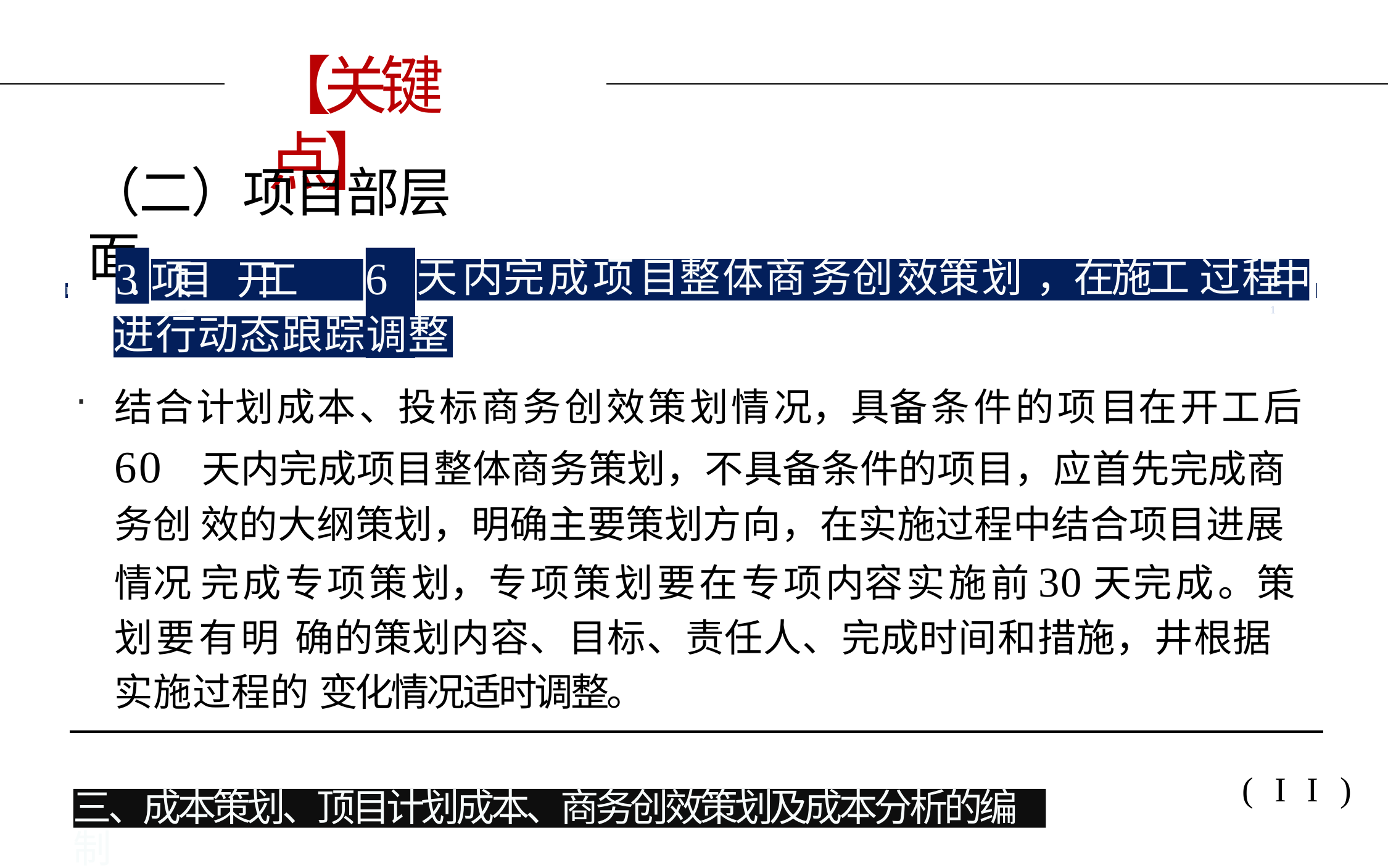

# 【关键点】

（二）项目部层面
3.
6 0
项目	开工	后
中1

天内完成项目整体商务创效策划 ，在施工 过程
I

进行动态踉踪调整
结合计划成本、投标商务创效策划情况，具备条件的项目在开工后60  天内完成项目整体商务策划，不具备条件的项目，应首先完成商务创 效的大纲策划，明确主要策划方向，在实施过程中结合项目进展情况 完成专项策划，专项策划要在专项内容实施前30天完成。策划要有明 确的策划内容、目标、责任人、完成时间和措施，井根据实施过程的 变化情况适时调整。

(II)
三、成本策划、顶目计划成本、商务创效策划及成本分析的编制